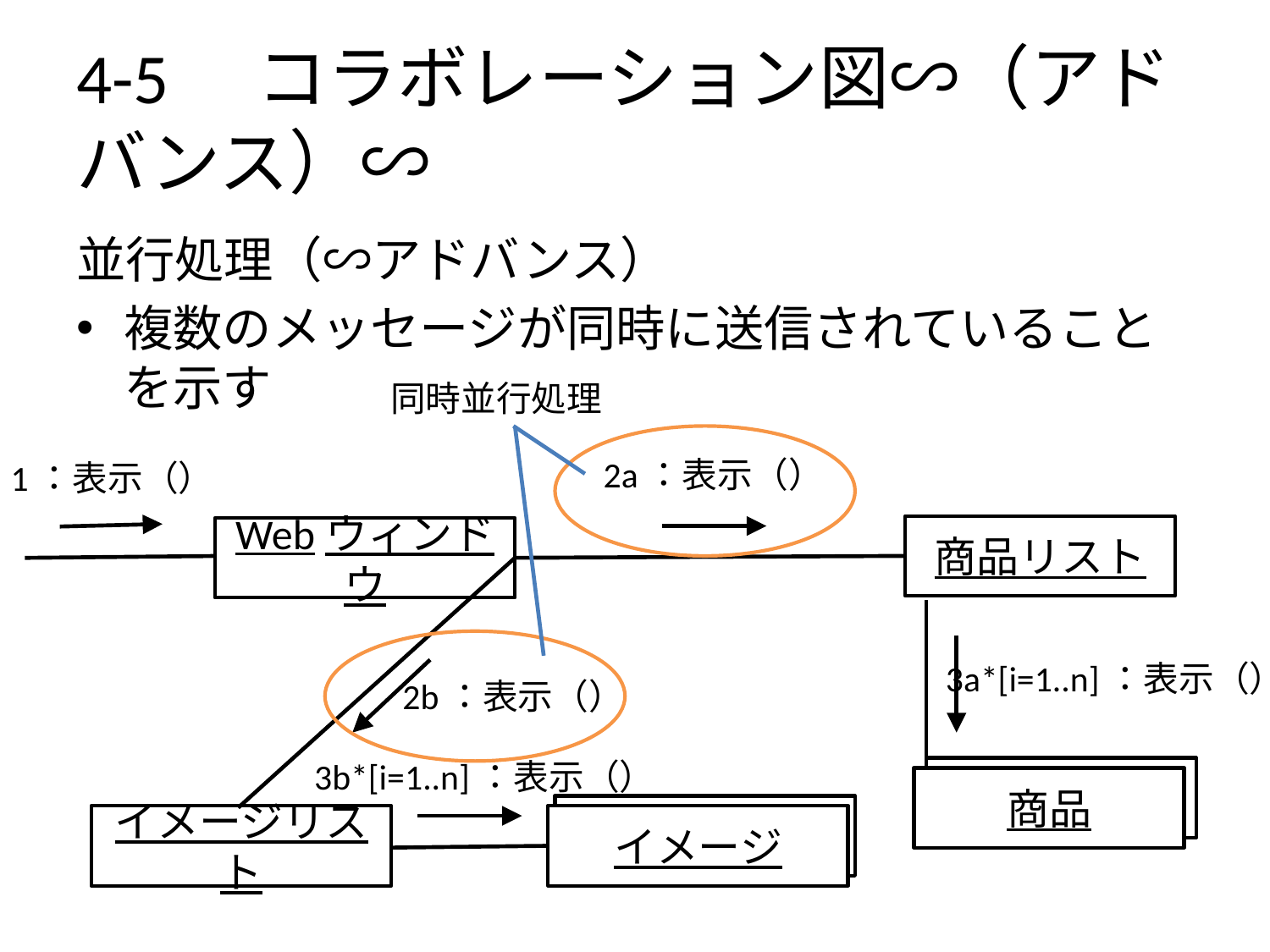

# 4-5　コラボレーション図∽（アドバンス）∽
並行処理（∽アドバンス）
複数のメッセージが同時に送信されていることを示す
同時並行処理

2a：表示（）
1：表示（）
商品リスト
Webウィンドウ

3a*[i=1..n]：表示（）
2b：表示（）
3b*[i=1..n]：表示（）
商品
商品
イメージ
イメージリスト
イメージ